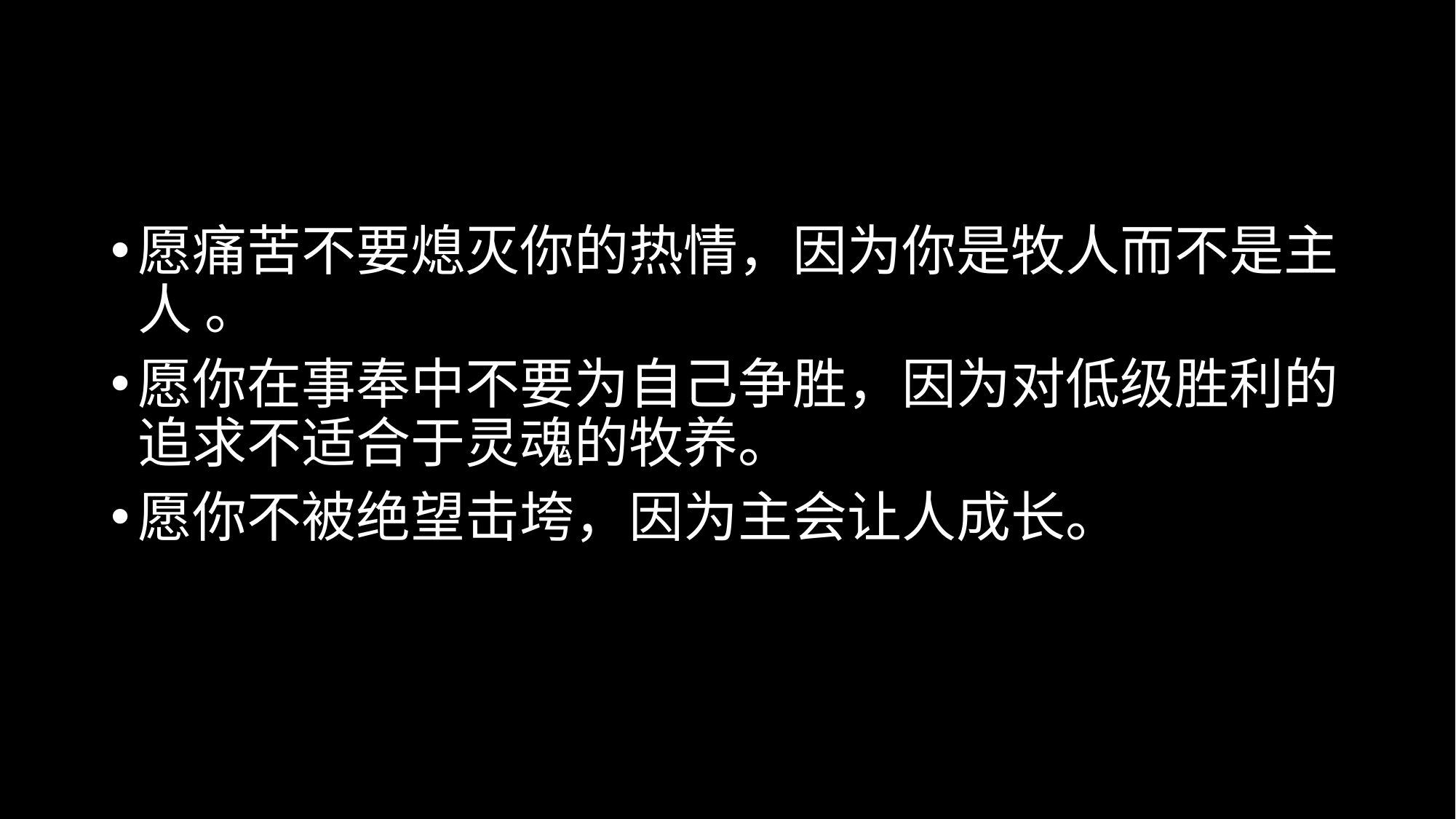

愿痛苦不要熄灭你的热情，因为你是牧人而不是主人 。
愿你在事奉中不要为自己争胜，因为对低级胜利的追求不适合于灵魂的牧养。
愿你不被绝望击垮，因为主会让人成长。